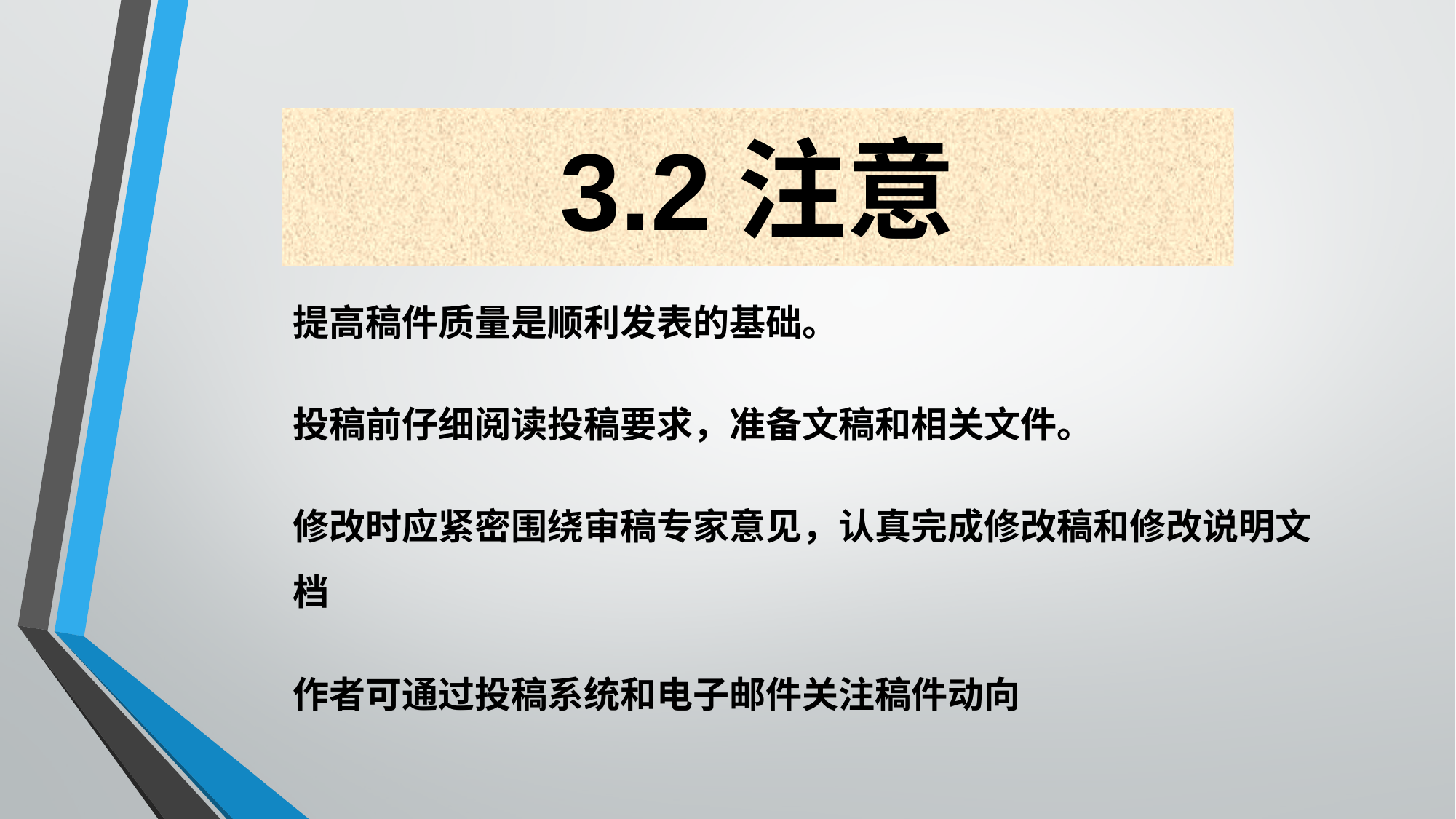

3.2注意
提高稿件质量是顺利发表的基础。
投稿前仔细阅读投稿要求，准备文稿和相关文件。
修改时应紧密围绕审稿专家意见，认真完成修改稿和修改说明文档
作者可通过投稿系统和电子邮件关注稿件动向